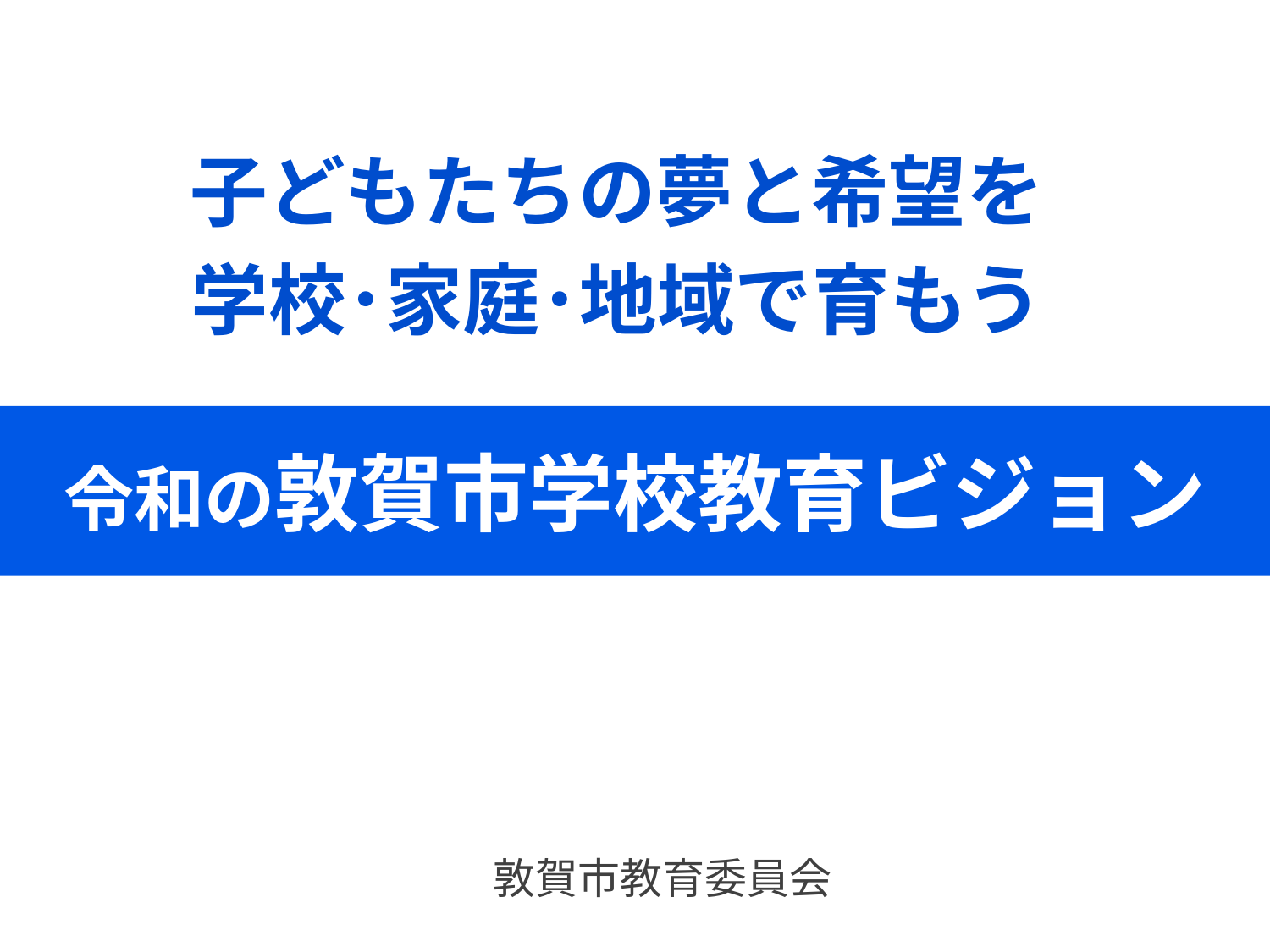

子どもたちの夢と希望を
学校･家庭･地域で育もう
令和の敦賀市学校教育ビジョン
敦賀市教育委員会